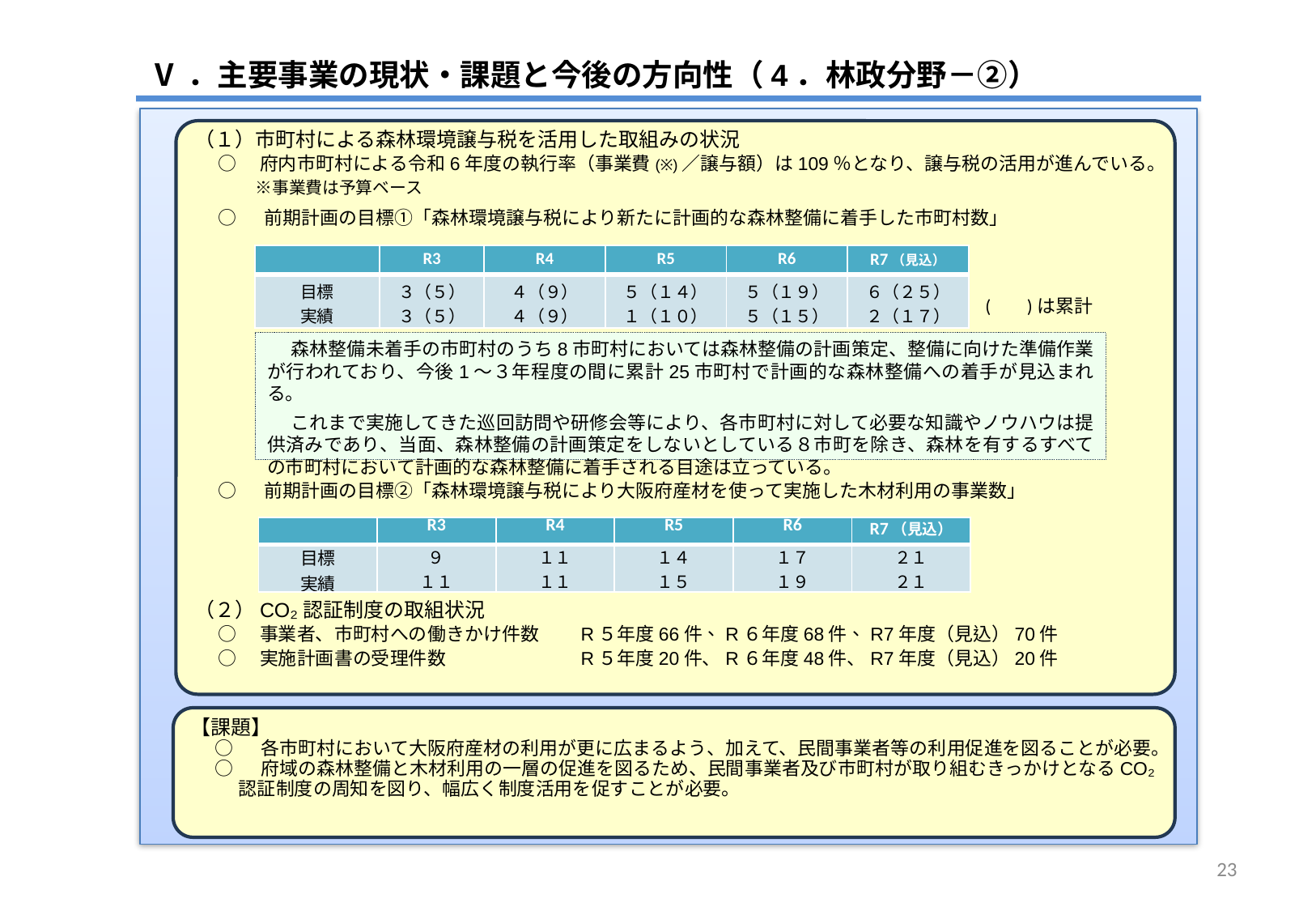

Ⅴ．主要事業の現状・課題と今後の方向性（4．林政分野－②）

（１）市町村による森林環境譲与税を活用した取組みの状況
○　府内市町村による令和6年度の執行率（事業費(※)／譲与額）は109％となり、譲与税の活用が進んでいる。
　　※事業費は予算ベース
○ 　前期計画の目標①「森林環境譲与税により新たに計画的な森林整備に着手した市町村数」

○ 　前期計画の目標②「森林環境譲与税により大阪府産材を使って実施した木材利用の事業数」

（２）CO₂認証制度の取組状況
○　事業者、市町村への働きかけ件数　　R５年度66件、R６年度68件、R7年度（見込）70件
○　実施計画書の受理件数　　　　　　　R５年度20件、R６年度48件、R7年度（見込）20件

|  | R3 | R4 | R5 | R6 | R7（見込） |
| --- | --- | --- | --- | --- | --- |
| 目標 実績 | ３（５） ３（５） | ４（９） ４（９） | ５（１４） １（１０） | ５（１９） ５（１５） | ６（２５） ２（１７） |
( 　 )は累計
森林整備未着手の市町村のうち8市町村においては森林整備の計画策定、整備に向けた準備作業が行われており、今後1～３年程度の間に累計25市町村で計画的な森林整備への着手が見込まれる。
これまで実施してきた巡回訪問や研修会等により、各市町村に対して必要な知識やノウハウは提供済みであり、当面、森林整備の計画策定をしないとしている８市町を除き、森林を有するすべての市町村において計画的な森林整備に着手される目途は立っている。
|  | R3 | R4 | R5 | R6 | R7（見込） |
| --- | --- | --- | --- | --- | --- |
| 目標 実績 | ９ １１ | １１ １１ | １４ １５ | １７ １９ | ２１ ２１ |
【課題】
○ 　各市町村において大阪府産材の利用が更に広まるよう、加えて、民間事業者等の利用促進を図ることが必要。
○ 　府域の森林整備と木材利用の一層の促進を図るため、民間事業者及び市町村が取り組むきっかけとなるCO₂認証制度の周知を図り、幅広く制度活用を促すことが必要。
23